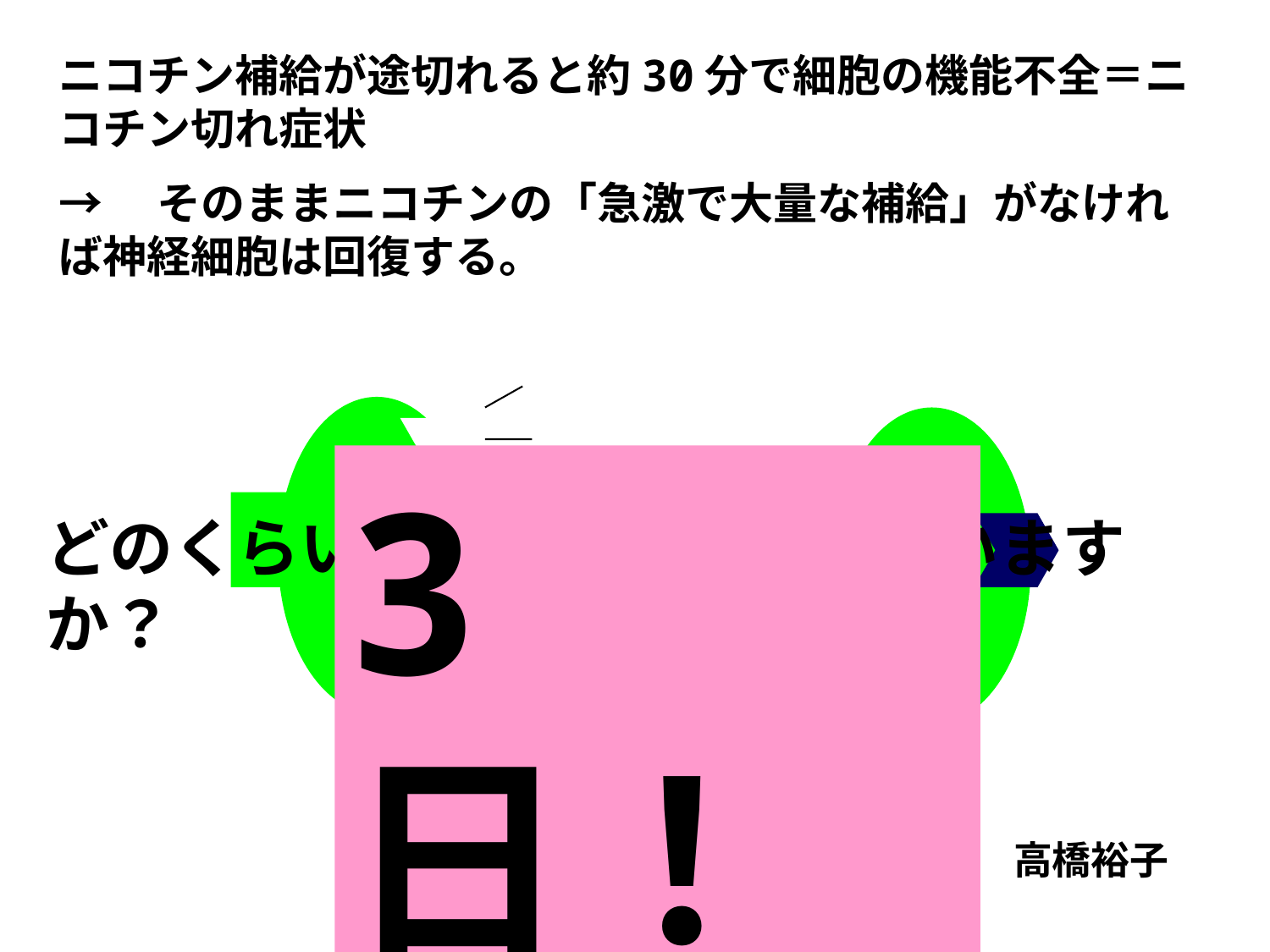

ニコチン補給が途切れると約30分で細胞の機能不全＝ニコチン切れ症状
→　そのままニコチンの「急激で大量な補給」がなければ神経細胞は回復する。

3日！

どのくらいの期間がかかると思いますか？

奈良女子大学　高橋裕子